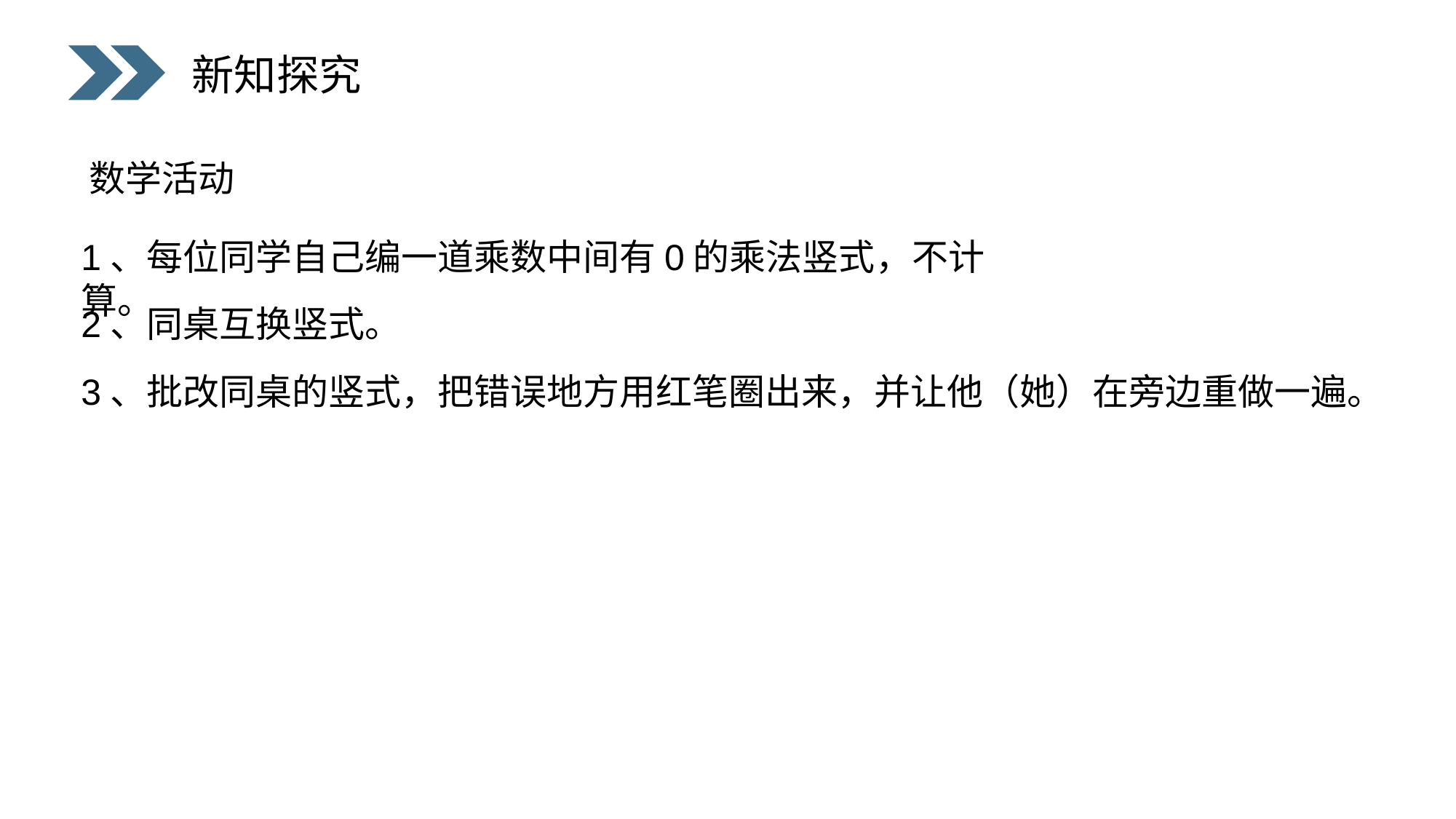

新知探究
数学活动
1、每位同学自己编一道乘数中间有0的乘法竖式，不计算。
2、同桌互换竖式。
3、批改同桌的竖式，把错误地方用红笔圈出来，并让他（她）在旁边重做一遍。